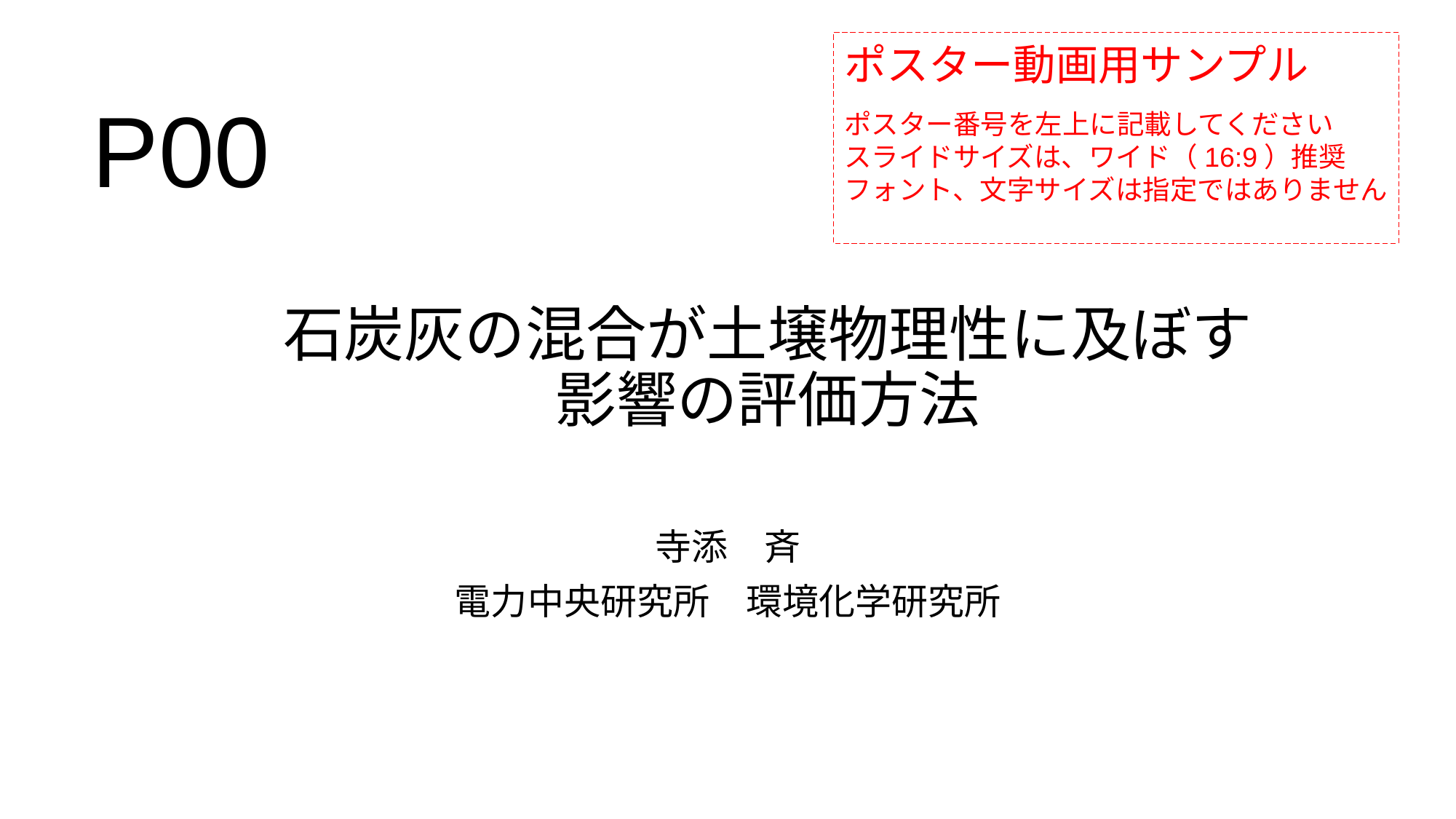

ポスター動画用サンプル
ポスター番号を左上に記載してください
スライドサイズは、ワイド（16:9）推奨
フォント、文字サイズは指定ではありません

P00
# 石炭灰の混合が土壌物理性に及ぼす影響の評価方法

寺添　斉
電力中央研究所　環境化学研究所